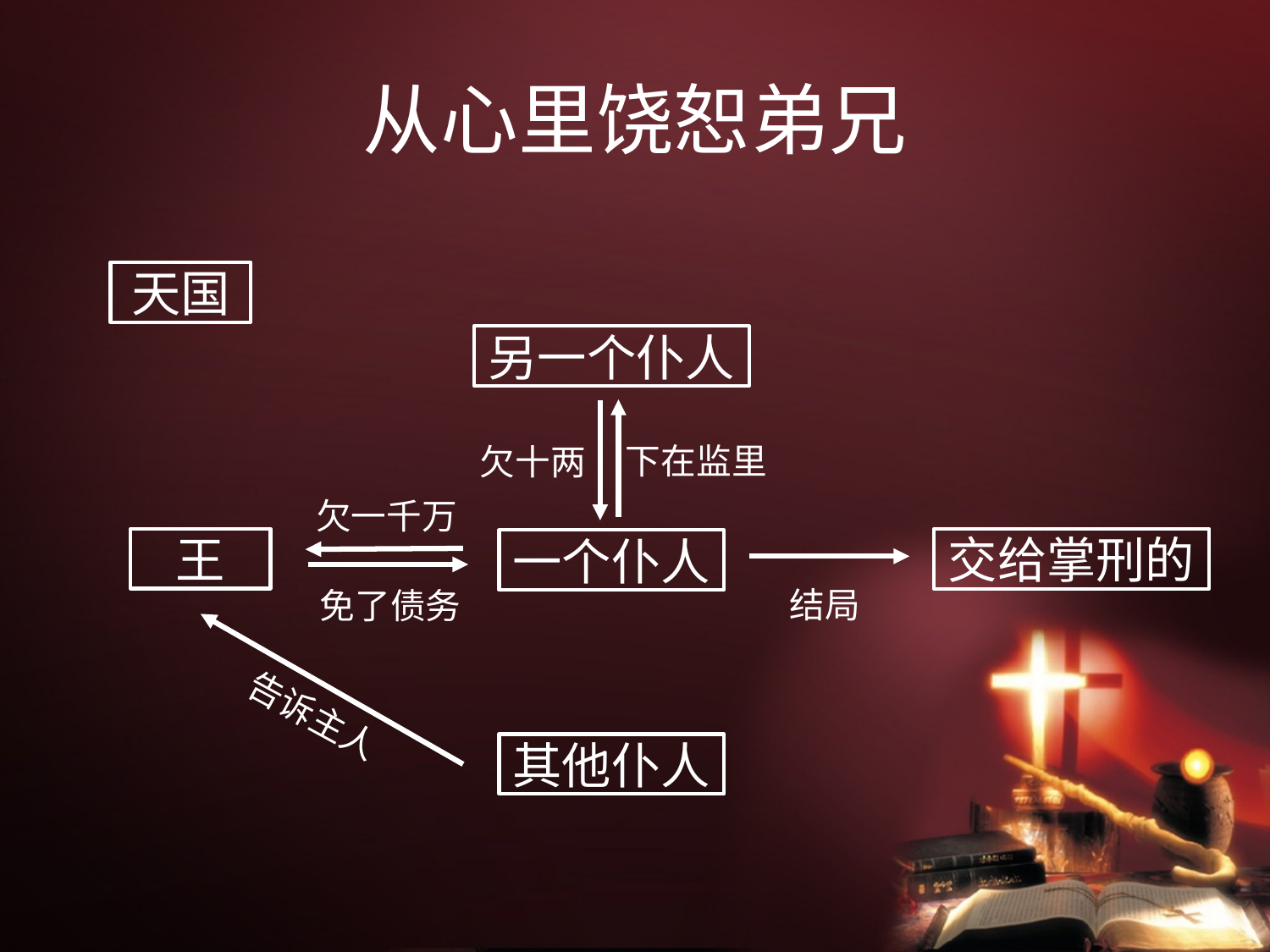

# 从心里饶恕弟兄
天国
另一个仆人
下在监里
欠十两
欠一千万
王
交给掌刑的
一个仆人
结局
免了债务
告诉主人
其他仆人